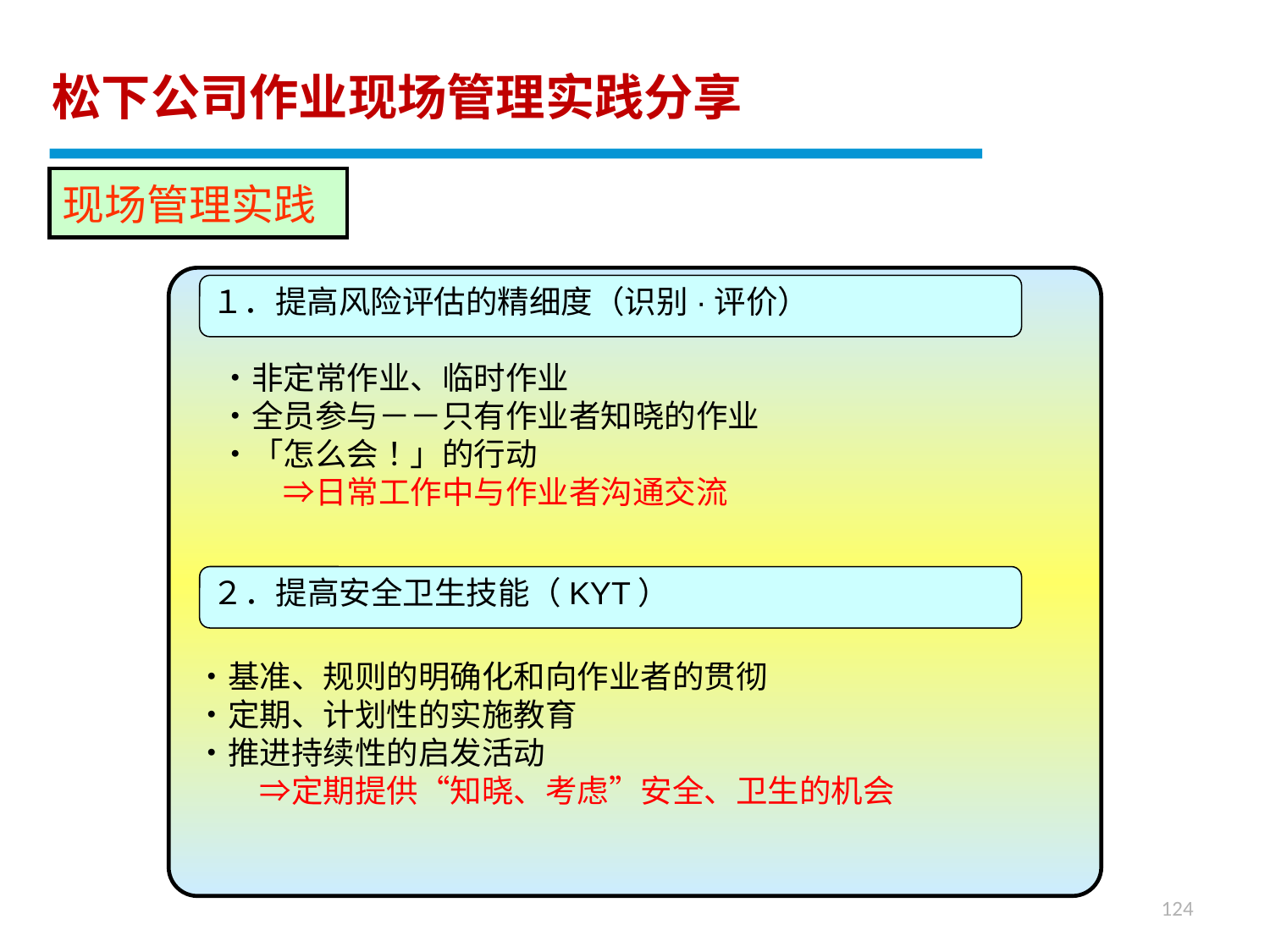

松下公司作业现场管理实践分享
现场管理实践

１．提高风险评估的精细度（识别·评价）
・非定常作业、临时作业
・全员参与－－只有作业者知晓的作业
・「怎么会！」的行动
　　⇒日常工作中与作业者沟通交流

２．提高安全卫生技能（KYT）
・基准、规则的明确化和向作业者的贯彻
・定期、计划性的实施教育
・推进持续性的启发活动
　　⇒定期提供“知晓、考虑”安全、卫生的机会
124